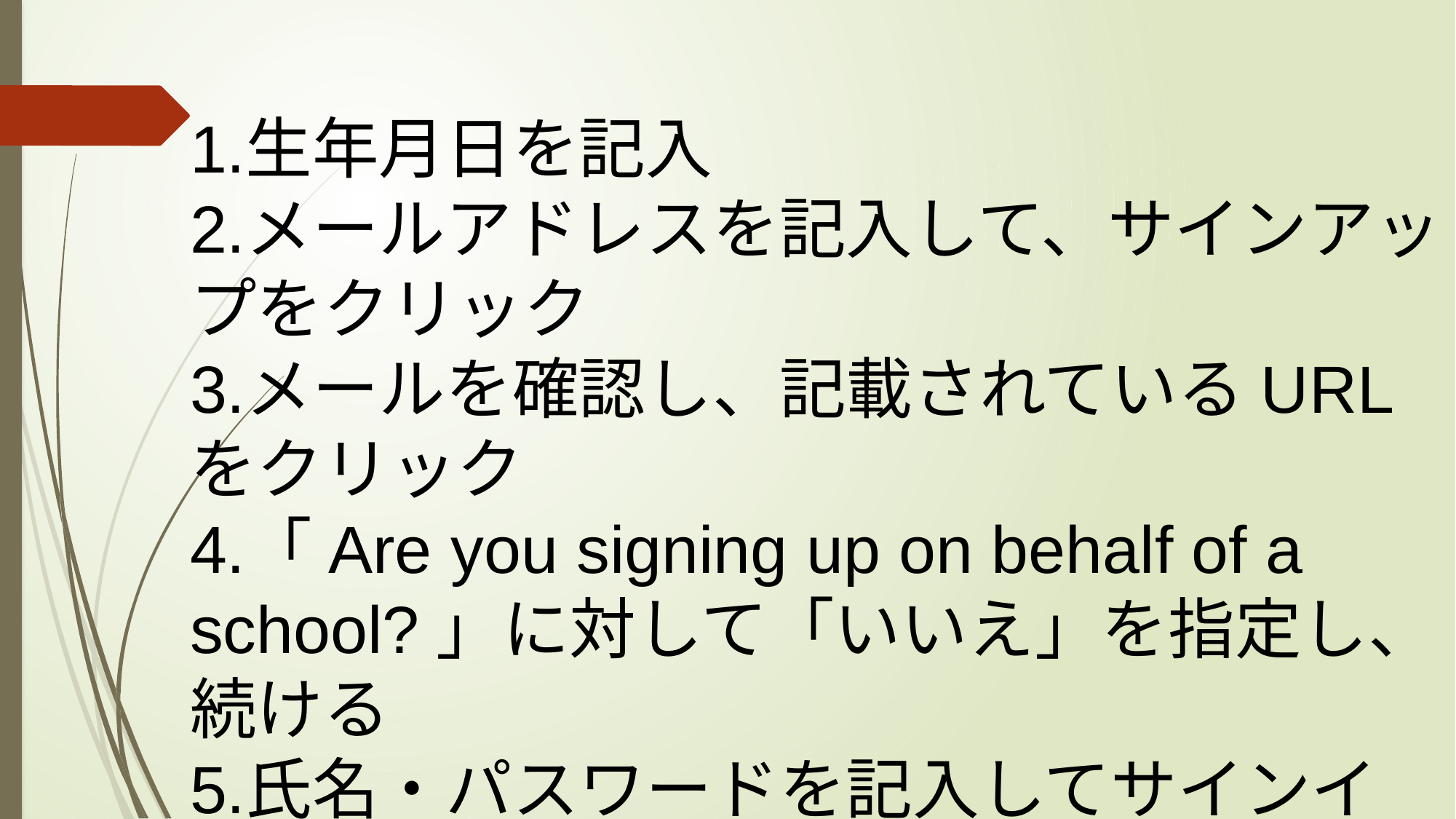

生年月日を記入
メールアドレスを記入して、サインアップをクリック
メールを確認し、記載されているURLをクリック
「Are you signing up on behalf of a school?」に対して「いいえ」を指定し、続ける
氏名・パスワードを記入してサインインする